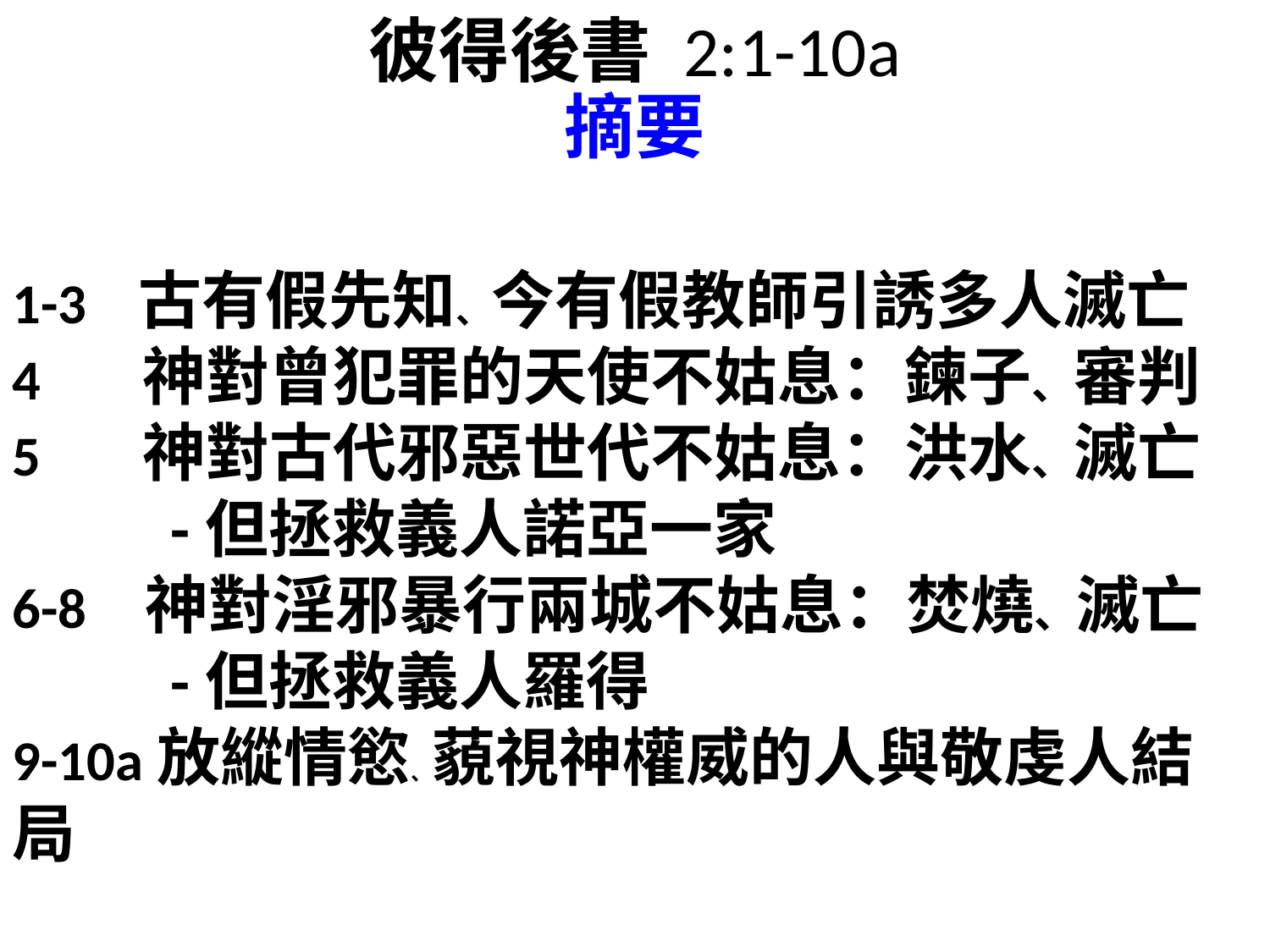

# 彼得後書 2:1-10a 摘要
1-3   古有假先知、今有假教師引誘多人滅亡
4      神對曾犯罪的天使不姑息：鍊子、審判
5      神對古代邪惡世代不姑息：洪水、滅亡
           -但拯救義人諾亞一家
6-8   神對淫邪暴行兩城不姑息：焚燒、滅亡
           -但拯救義人羅得
9-10a放縱情慾、藐視神權威的人與敬虔人結局